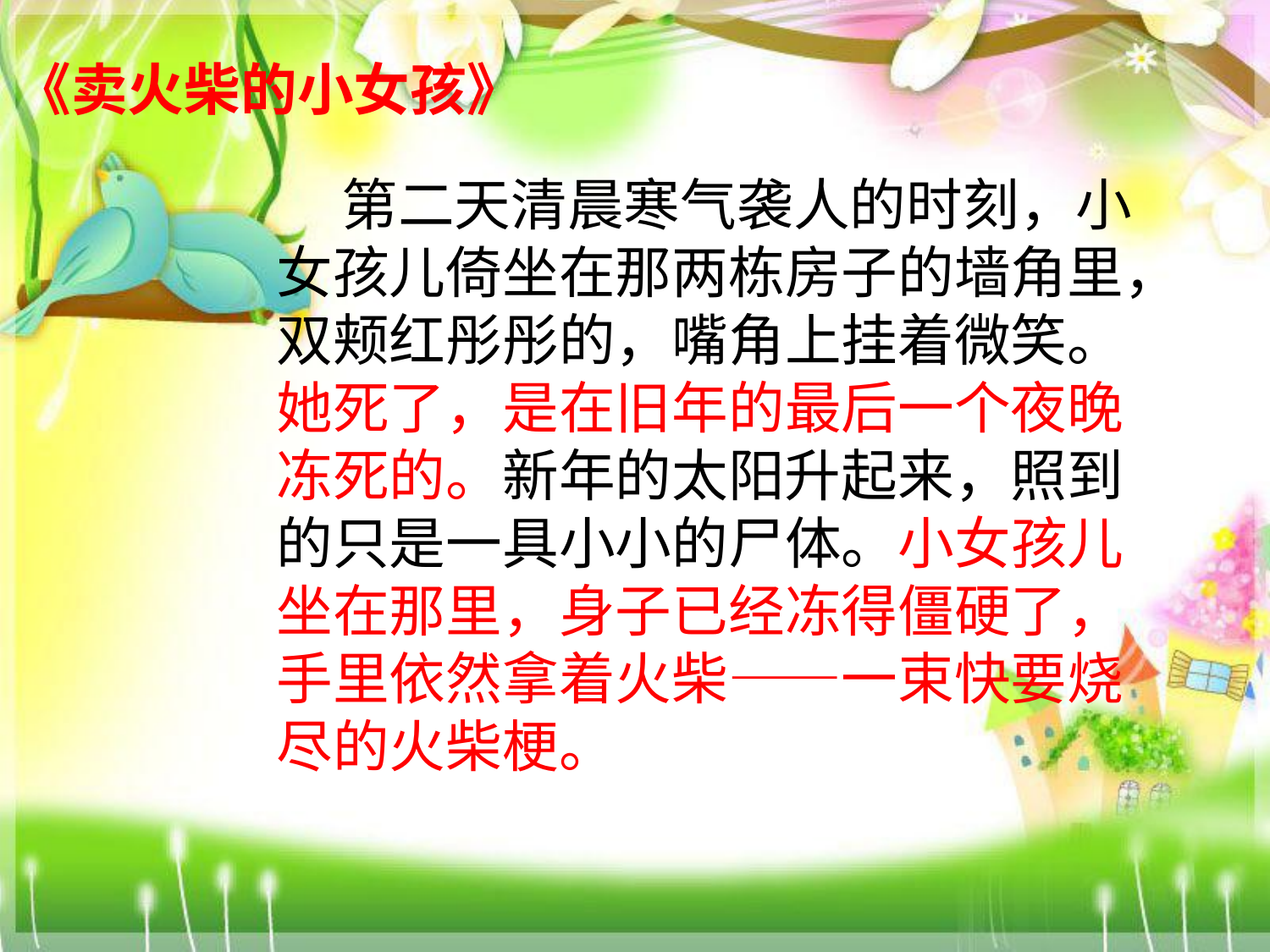

《卖火柴的小女孩》
    第二天清晨寒气袭人的时刻，小女孩儿倚坐在那两栋房子的墙角里，双颊红彤彤的，嘴角上挂着微笑。她死了，是在旧年的最后一个夜晚冻死的。新年的太阳升起来，照到的只是一具小小的尸体。小女孩儿坐在那里，身子已经冻得僵硬了，手里依然拿着火柴——一束快要烧尽的火柴梗。